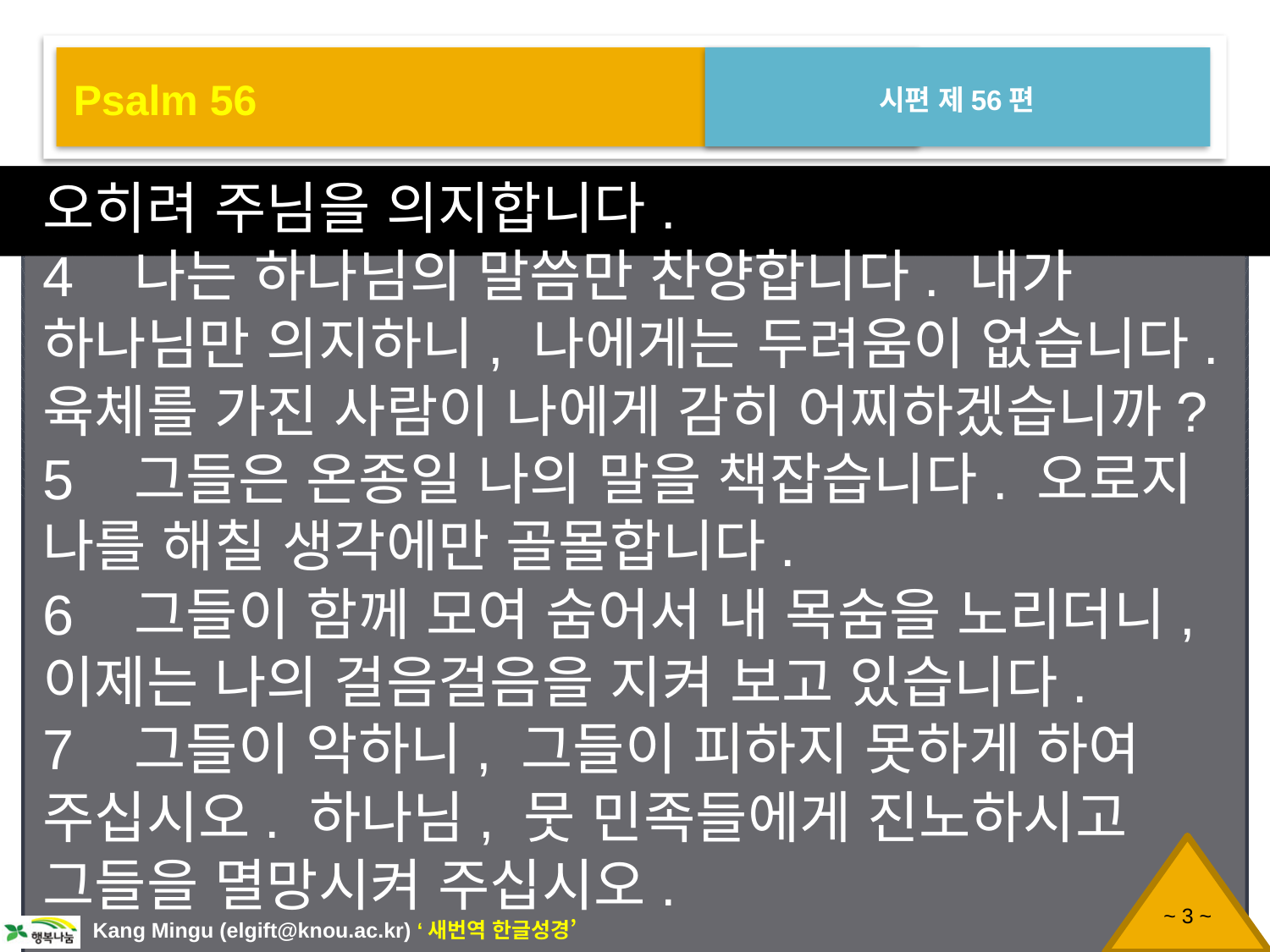

Psalm 56
시편 제56편
오히려 주님을 의지합니다.
4   나는 하나님의 말씀만 찬양합니다. 내가 하나님만 의지하니, 나에게는 두려움이 없습니다. 육체를 가진 사람이 나에게 감히 어찌하겠습니까?
5   그들은 온종일 나의 말을 책잡습니다. 오로지 나를 해칠 생각에만 골몰합니다.
6   그들이 함께 모여 숨어서 내 목숨을 노리더니, 이제는 나의 걸음걸음을 지켜 보고 있습니다.
7   그들이 악하니, 그들이 피하지 못하게 하여 주십시오. 하나님, 뭇 민족들에게 진노하시고 그들을 멸망시켜 주십시오.